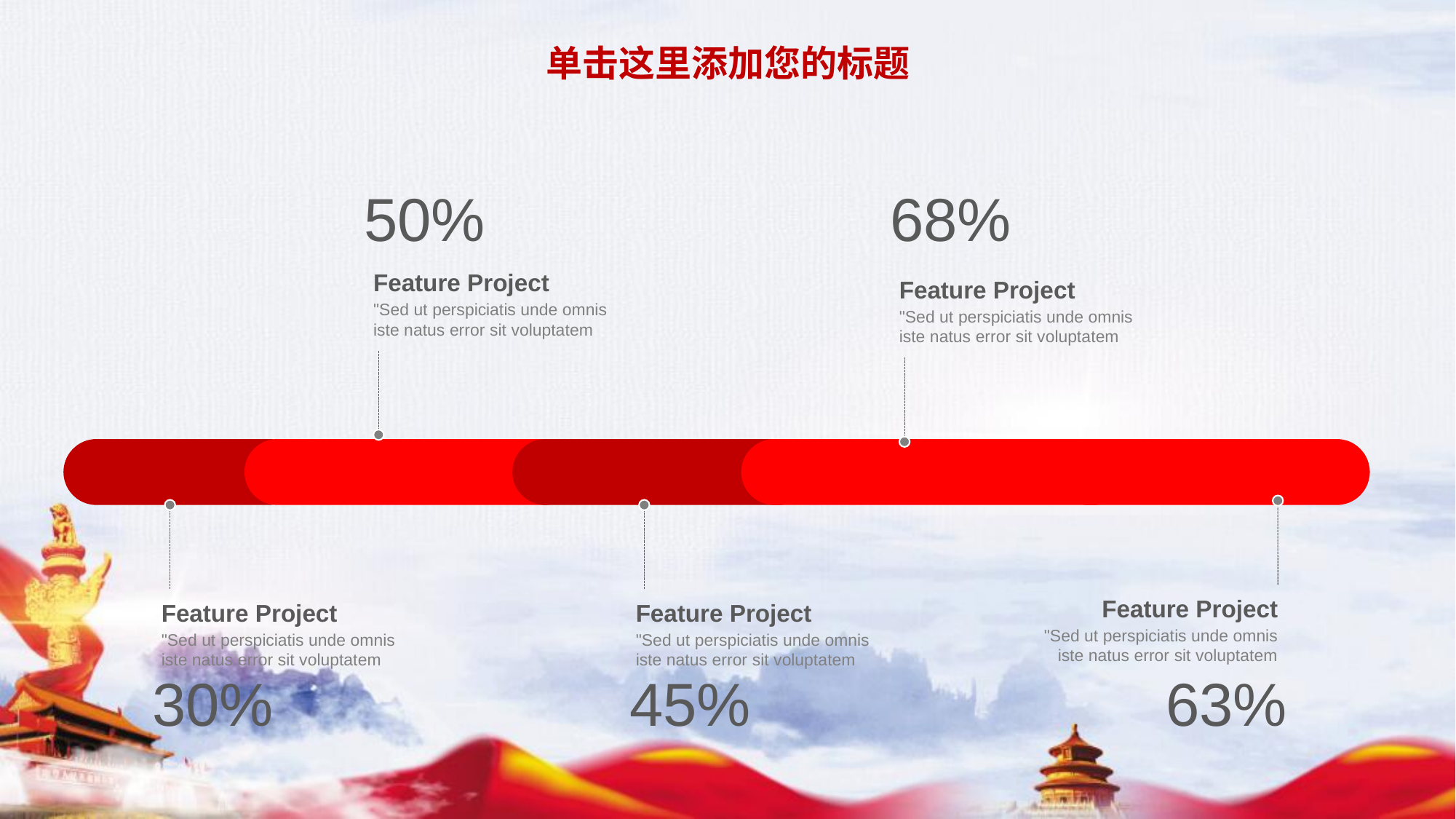

单击这里添加您的标题
50%
68%
Feature Project
Feature Project
"Sed ut perspiciatis unde omnis iste natus error sit voluptatem
"Sed ut perspiciatis unde omnis iste natus error sit voluptatem

Feature Project
Feature Project
Feature Project
"Sed ut perspiciatis unde omnis iste natus error sit voluptatem
"Sed ut perspiciatis unde omnis iste natus error sit voluptatem
"Sed ut perspiciatis unde omnis iste natus error sit voluptatem
30%
45%
63%